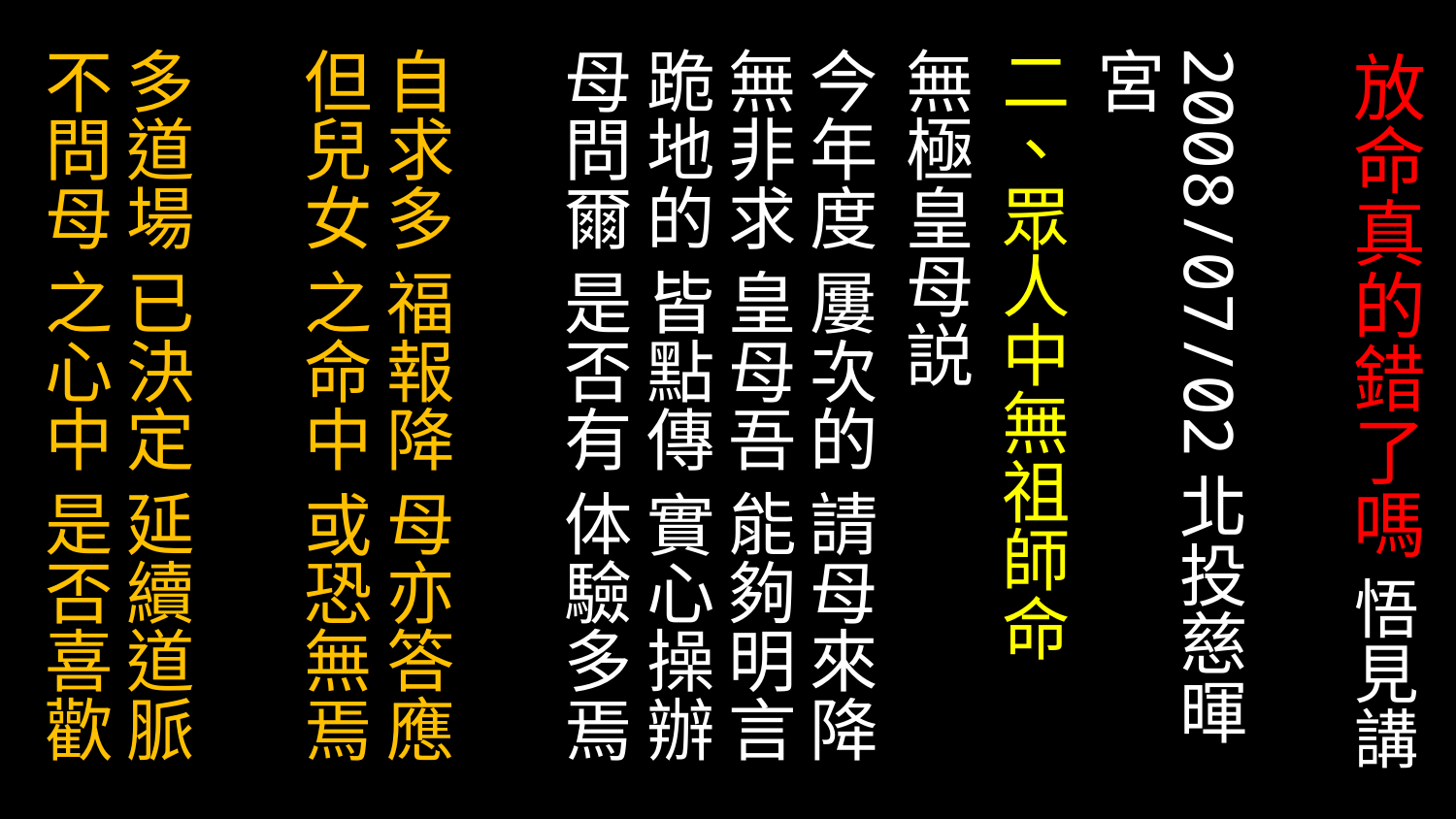

2008/07/02北投慈暉宮
二、眾人中無祖師命
無極皇母説
今年度 屢次的 請母來降  無非求 皇母吾 能夠明言
跪地的 皆點傳 實心操辦 母問爾 是否有 体驗多焉
自求多 福報降 母亦答應 但兒女 之命中 或恐無焉
多道場 已決定 延續道脈 不問母 之心中 是否喜歡
# 放命真的錯了嗎 悟見講